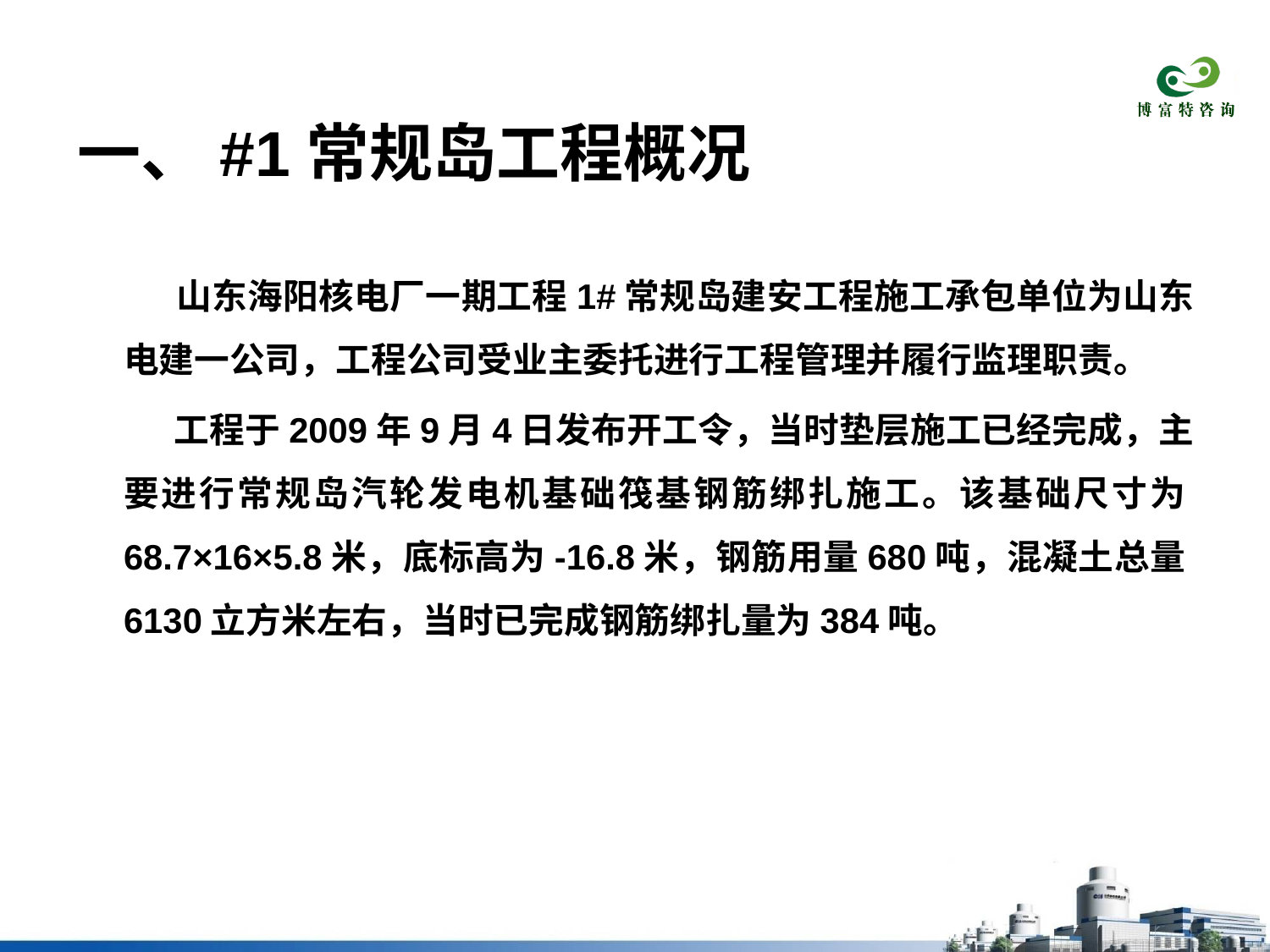

# 一、#1常规岛工程概况
           山东海阳核电厂一期工程1#常规岛建安工程施工承包单位为山东电建一公司，工程公司受业主委托进行工程管理并履行监理职责。
           工程于2009年9月4日发布开工令，当时垫层施工已经完成，主要进行常规岛汽轮发电机基础筏基钢筋绑扎施工。该基础尺寸为68.7×16×5.8米，底标高为-16.8米，钢筋用量680吨，混凝土总量6130立方米左右，当时已完成钢筋绑扎量为384吨。